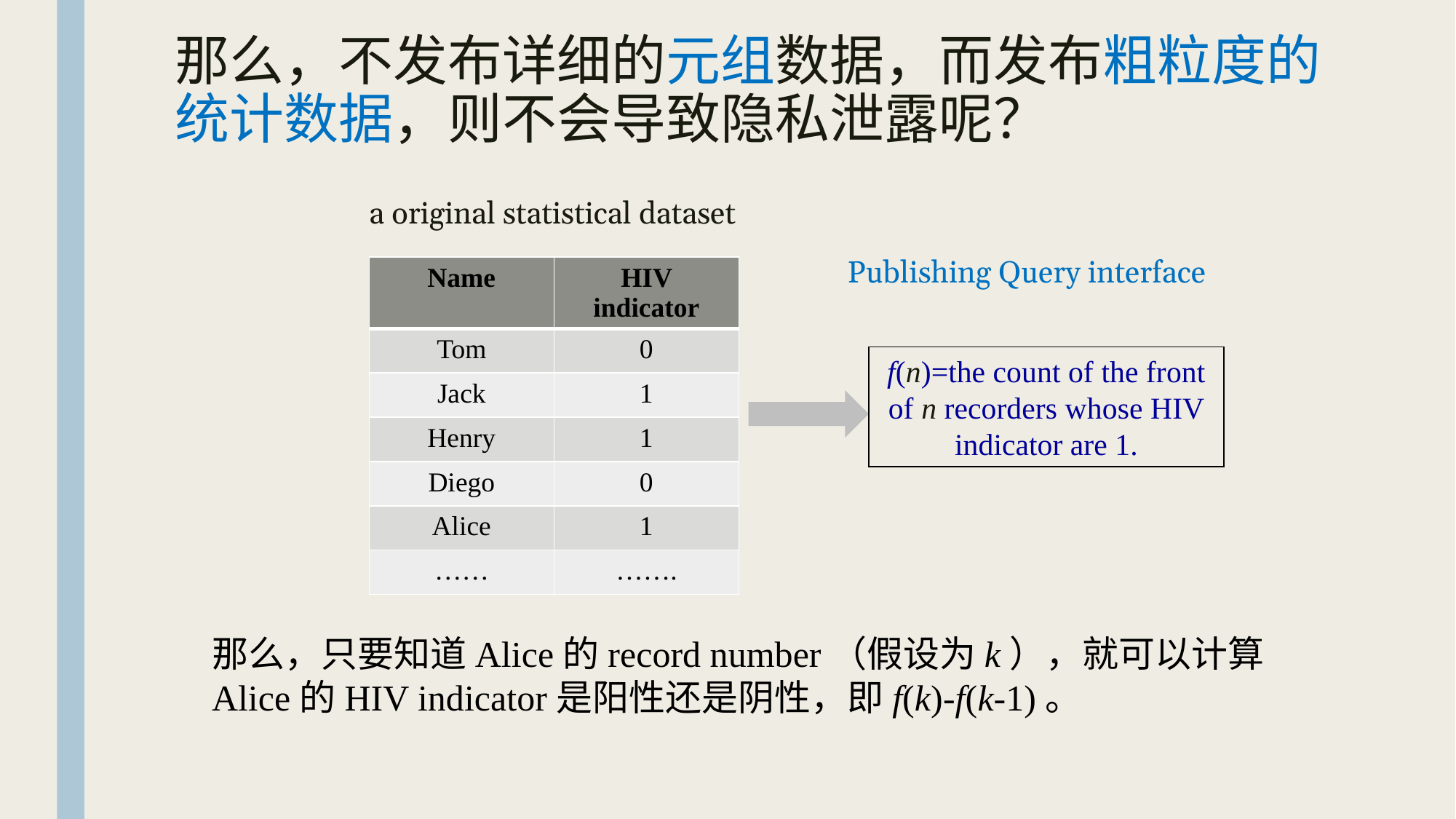

# 那么，不发布详细的元组数据，而发布粗粒度的统计数据，则不会导致隐私泄露呢？
a original statistical dataset
Publishing Query interface
| Name | HIV indicator |
| --- | --- |
| Tom | 0 |
| Jack | 1 |
| Henry | 1 |
| Diego | 0 |
| Alice | 1 |
| …… | ……. |
f(n)=the count of the front of n recorders whose HIV indicator are 1.

那么，只要知道Alice的record number（假设为k），就可以计算Alice的HIV indicator是阳性还是阴性，即f(k)-f(k-1)。